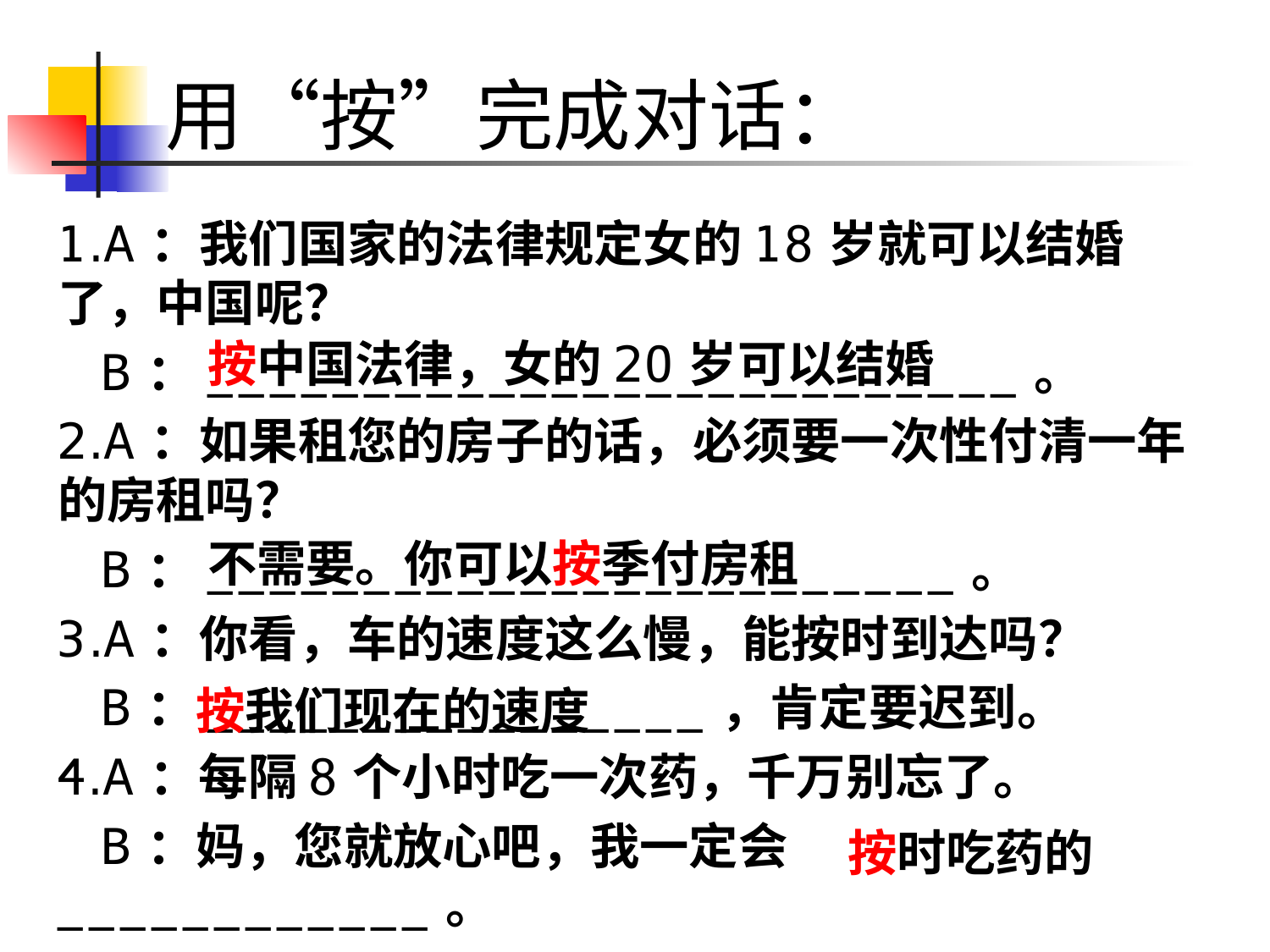

# 用“按”完成对话：
1.A：我们国家的法律规定女的18岁就可以结婚了，中国呢？
   B：__________________________。
2.A：如果租您的房子的话，必须要一次性付清一年的房租吗？
   B：________________________。
3.A：你看，车的速度这么慢，能按时到达吗？
   B：________________，肯定要迟到。
4.A：每隔8个小时吃一次药，千万别忘了。
   B：妈，您就放心吧，我一定会____________。
按中国法律，女的20岁可以结婚
不需要。你可以按季付房租
按我们现在的速度
按时吃药的